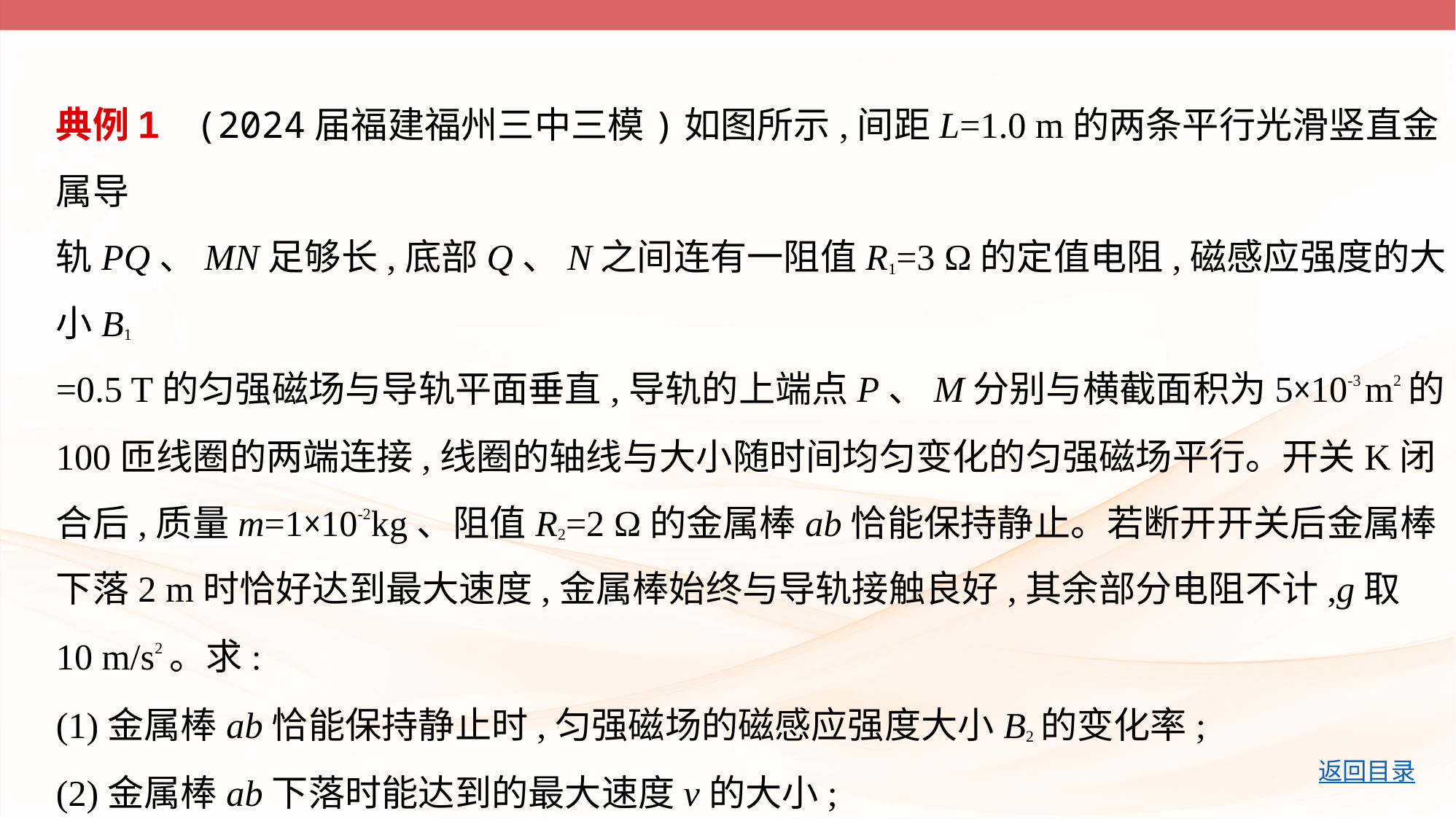

典例1    (2024届福建福州三中三模)如图所示,间距L=1.0 m的两条平行光滑竖直金属导
轨PQ、MN足够长,底部Q、N之间连有一阻值R1=3 Ω的定值电阻,磁感应强度的大小B1
=0.5 T的匀强磁场与导轨平面垂直,导轨的上端点P、M分别与横截面积为5×10-3 m2的
100匝线圈的两端连接,线圈的轴线与大小随时间均匀变化的匀强磁场平行。开关K闭
合后,质量m=1×10-2kg、阻值R2=2 Ω的金属棒ab恰能保持静止。若断开开关后金属棒
下落2 m时恰好达到最大速度,金属棒始终与导轨接触良好,其余部分电阻不计,g取
10 m/s2。求:
(1)金属棒ab恰能保持静止时,匀强磁场的磁感应强度大小B2的变化率;
(2)金属棒ab下落时能达到的最大速度v的大小;